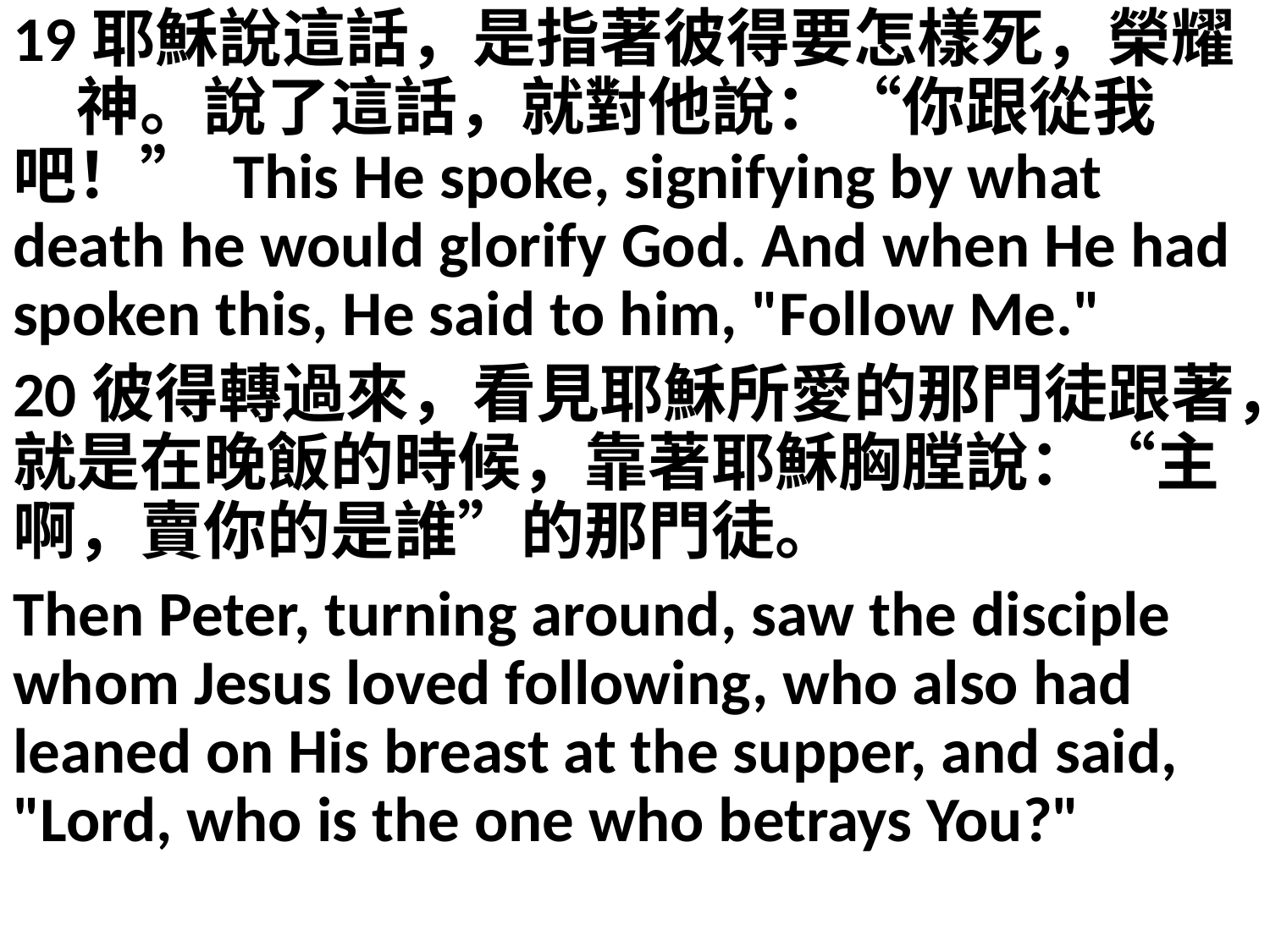

19耶穌說這話，是指著彼得要怎樣死，榮耀　神。說了這話，就對他說：“你跟從我吧！” This He spoke, signifying by what death he would glorify God. And when He had spoken this, He said to him, "Follow Me."
20彼得轉過來，看見耶穌所愛的那門徒跟著，就是在晚飯的時候，靠著耶穌胸膛說：“主啊，賣你的是誰”的那門徒。
Then Peter, turning around, saw the disciple whom Jesus loved following, who also had leaned on His breast at the supper, and said, "Lord, who is the one who betrays You?"